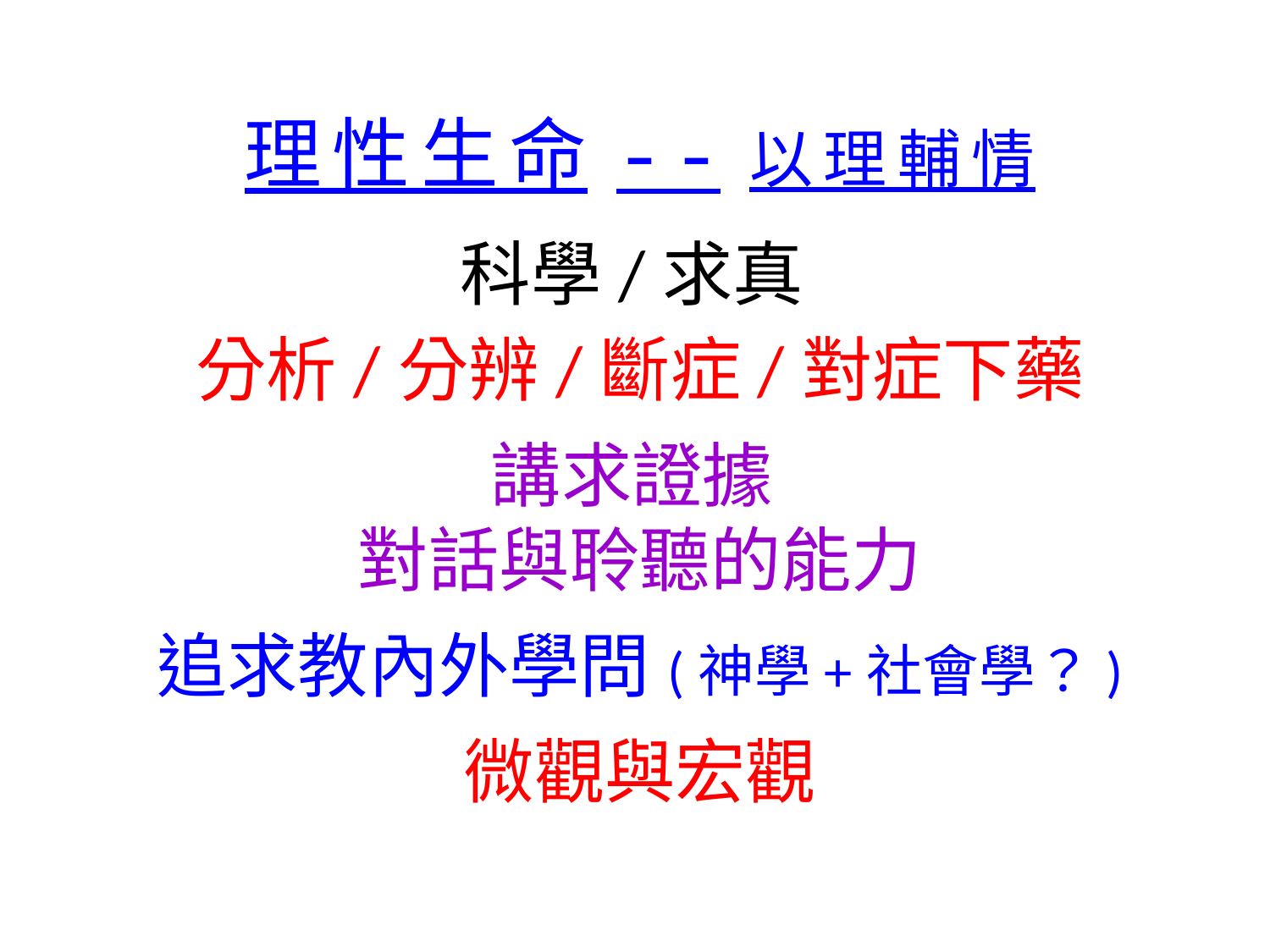

理性生命--以理輔情
科學/求真
分析/分辨/斷症/對症下藥
講求證據
對話與聆聽的能力
追求教內外學問(神學+社會學？)
微觀與宏觀